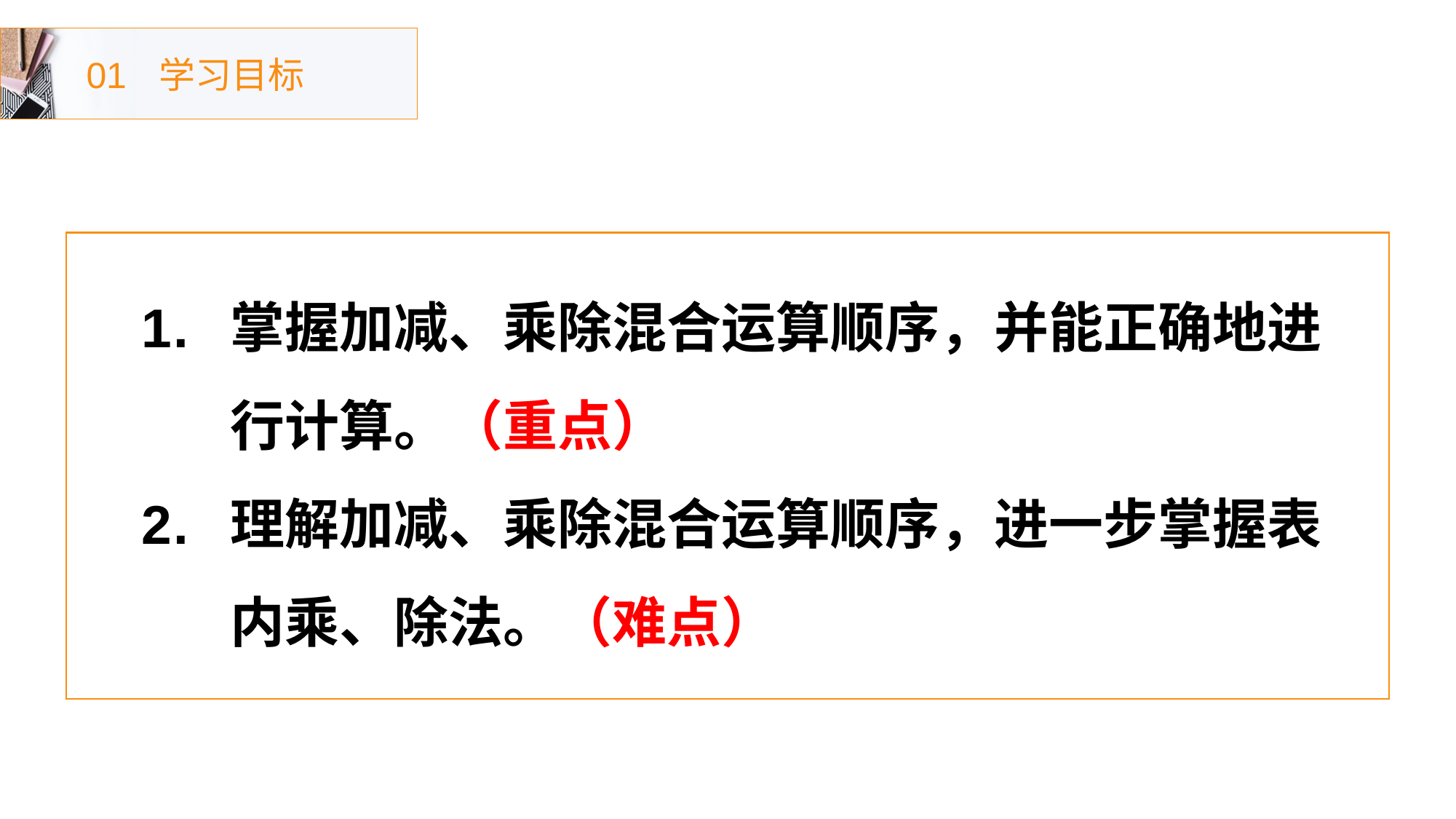

01
学习目标

掌握加减、乘除混合运算顺序，并能正确地进行计算。（重点）
理解加减、乘除混合运算顺序，进一步掌握表内乘、除法。（难点）